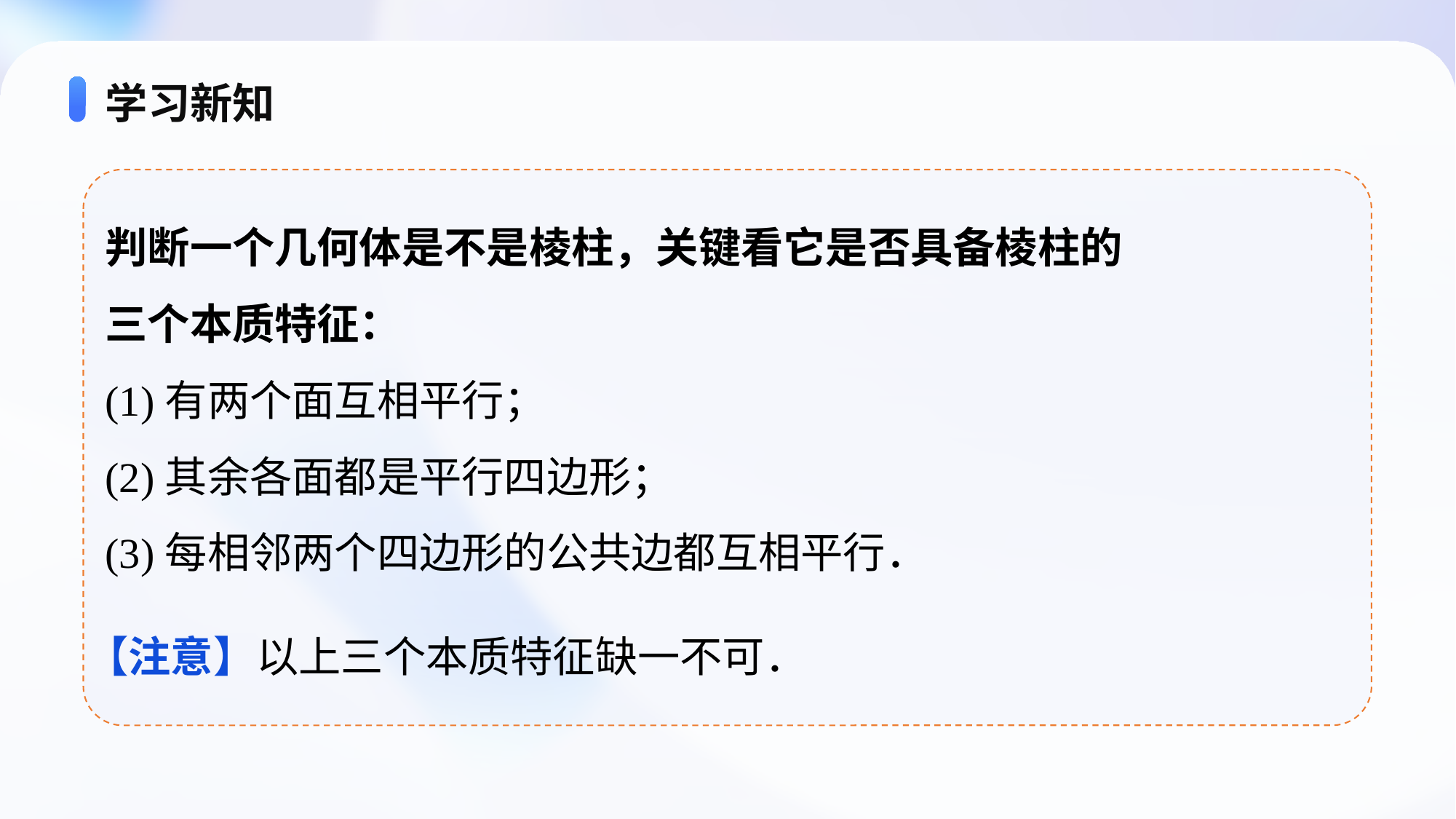

# 学习新知

判断一个几何体是不是棱柱，关键看它是否具备棱柱的
三个本质特征：
(1)有两个面互相平行；
(2)其余各面都是平行四边形；
(3)每相邻两个四边形的公共边都互相平行．
【注意】
以上三个本质特征缺一不可．